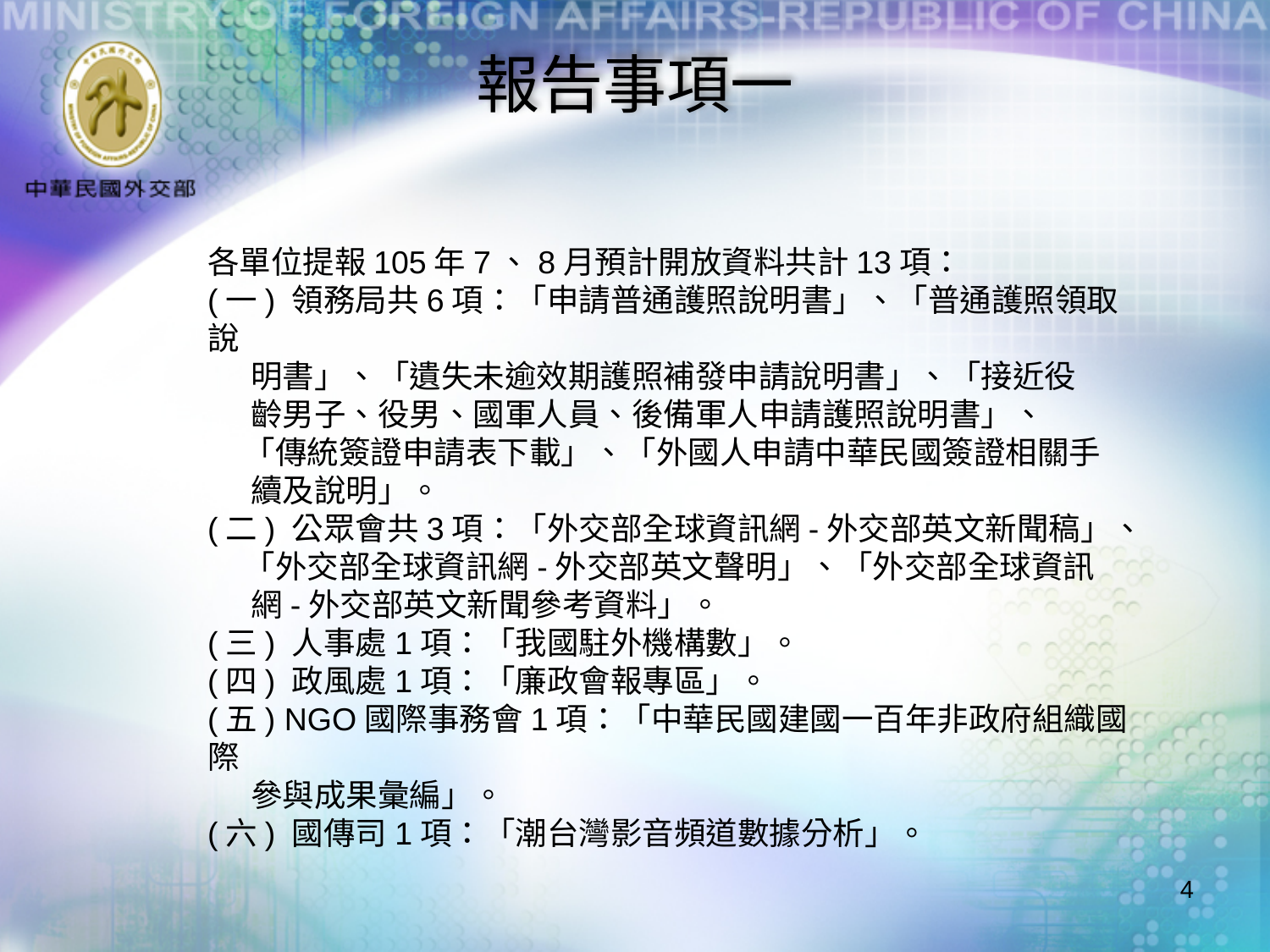

報告事項一

各單位提報105年7、8月預計開放資料共計13項：
(一) 領務局共6項：「申請普通護照說明書」、「普通護照領取說
     明書」、「遺失未逾效期護照補發申請說明書」、「接近役
     齡男子、役男、國軍人員、後備軍人申請護照說明書」、
    「傳統簽證申請表下載」、「外國人申請中華民國簽證相關手
     續及說明」。
(二) 公眾會共3項：「外交部全球資訊網-外交部英文新聞稿」、
    「外交部全球資訊網-外交部英文聲明」、「外交部全球資訊
     網-外交部英文新聞參考資料」。
(三) 人事處1項：「我國駐外機構數」。
(四) 政風處1項：「廉政會報專區」。
(五) NGO國際事務會1項：「中華民國建國一百年非政府組織國際
     參與成果彙編」。
(六) 國傳司1項：「潮台灣影音頻道數據分析」。

4